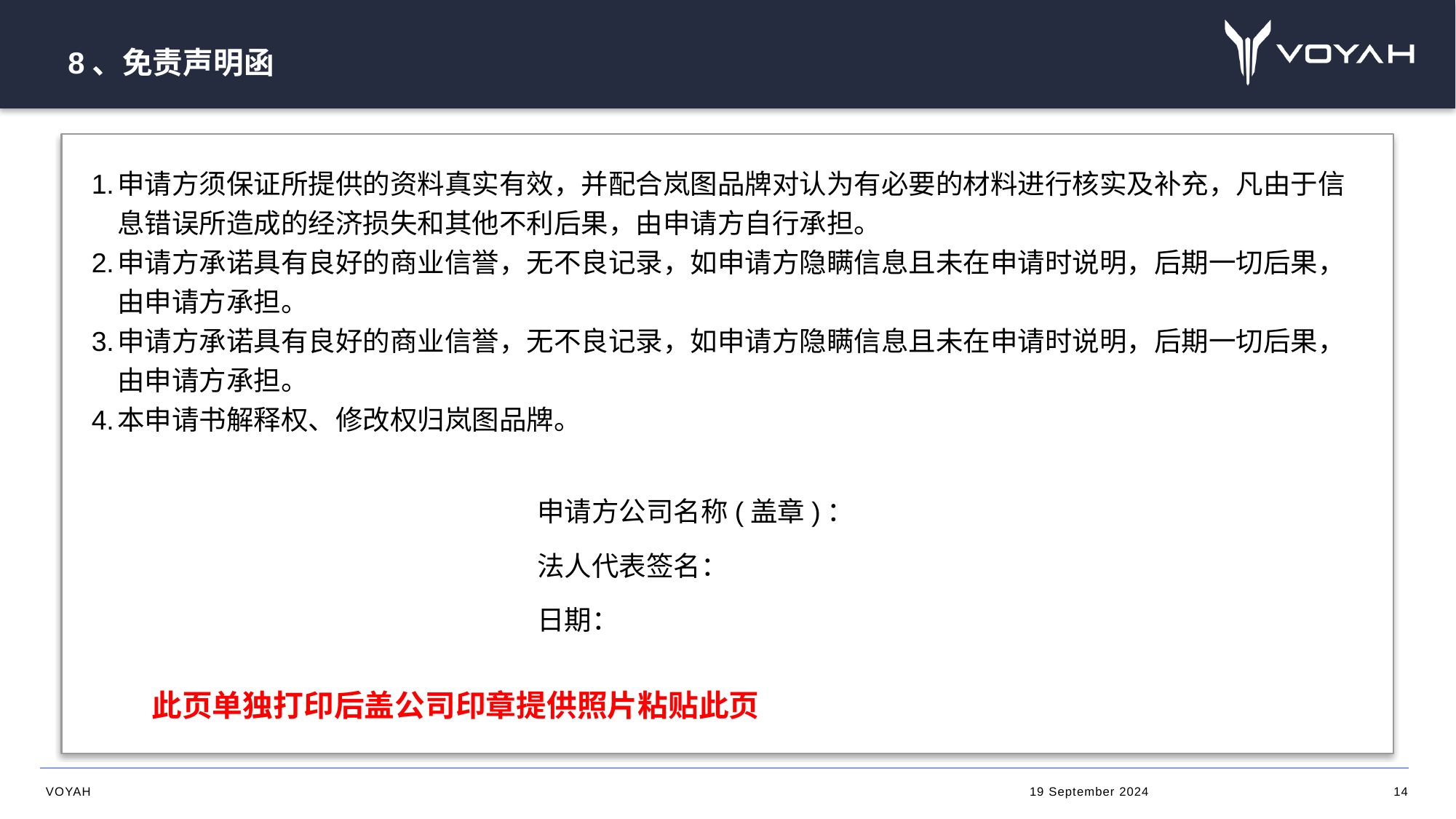

8、免责声明函

申请方须保证所提供的资料真实有效，并配合岚图品牌对认为有必要的材料进行核实及补充，凡由于信息错误所造成的经济损失和其他不利后果，由申请方自行承担。
申请方承诺具有良好的商业信誉，无不良记录，如申请方隐瞒信息且未在申请时说明，后期一切后果，由申请方承担。
申请方承诺具有良好的商业信誉，无不良记录，如申请方隐瞒信息且未在申请时说明，后期一切后果，由申请方承担。
本申请书解释权、修改权归岚图品牌。

                                                                       申请方公司名称(盖章)：
                                                                       法人代表签名：
                                                                       日期：
此页单独打印后盖公司印章提供照片粘贴此页